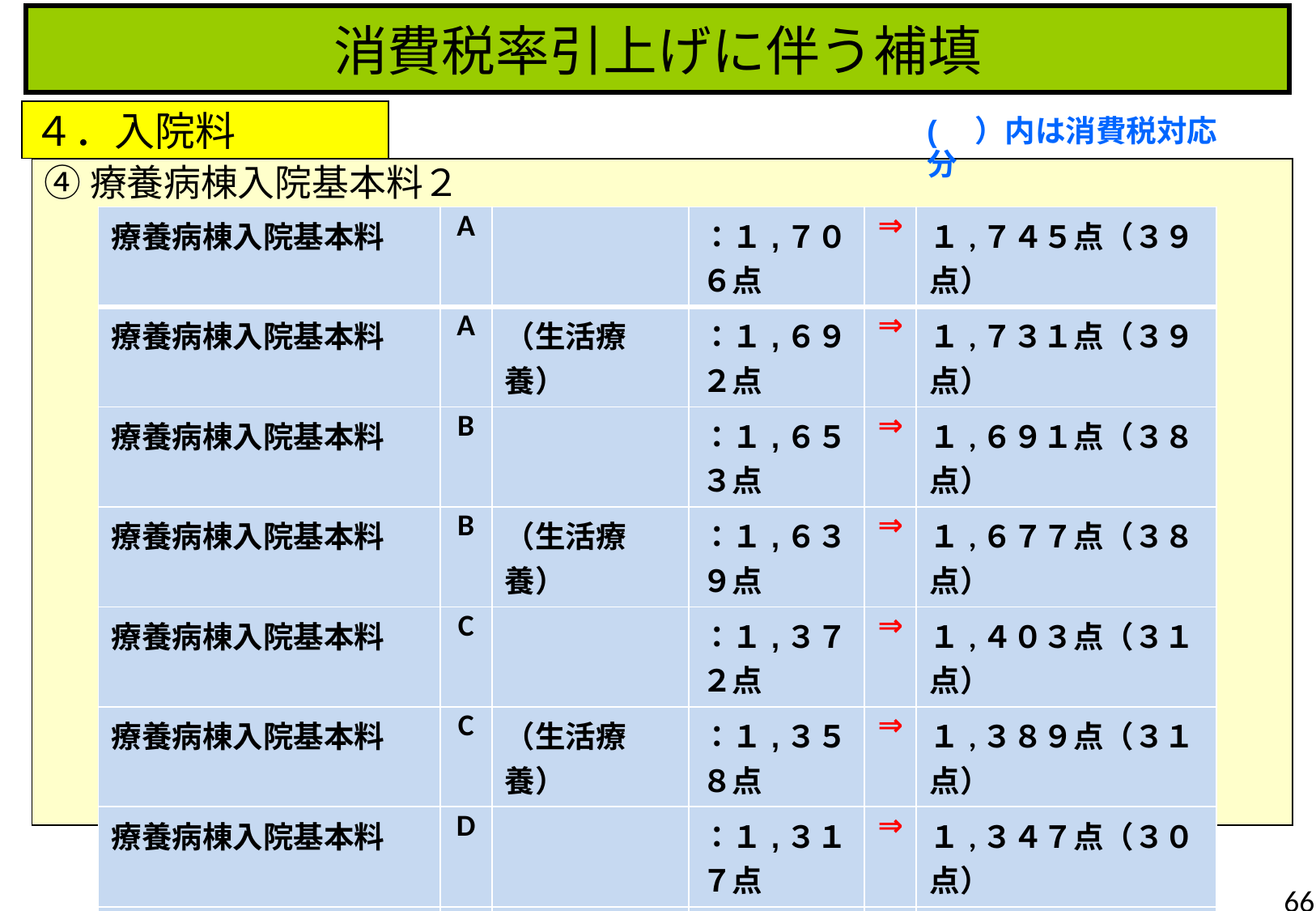

消費税率引上げに伴う補填
４．入院料
(　）内は消費税対応分
④療養病棟入院基本料２

| 療養病棟入院基本料 | A |  | ：１,７０６点 | ⇒ | １,７４５点（３９点） |
| --- | --- | --- | --- | --- | --- |
| 療養病棟入院基本料 | A | （生活療養） | ：１,６９２点 | ⇒ | １,７３１点（３９点） |
| 療養病棟入院基本料 | B |  | ：１,６５３点 | ⇒ | １,６９１点（３８点） |
| 療養病棟入院基本料 | B | （生活療養） | ：１,６３９点 | ⇒ | １,６７７点（３８点） |
| 療養病棟入院基本料 | C |  | ：１,３７２点 | ⇒ | １,４０３点（３１点） |
| 療養病棟入院基本料 | C | （生活療養） | ：１,３５８点 | ⇒ | １,３８９点（３１点） |
| 療養病棟入院基本料 | D |  | ：１,３１７点 | ⇒ | １,３４７点（３０点） |
| 療養病棟入院基本料 | D | （生活療養） | ：１,３０３点 | ⇒ | １,３３３点（３０点） |
| 療養病棟入院基本料 | E |  | ：１,２９０点 | ⇒ | １,３２０点（３０点） |
| 療養病棟入院基本料 | E | （生活療養） | ：１,２７６点 | ⇒ | １,３０５点（２９点） |
| 療養病棟入院基本料 | F |  | ：１,１３９点 | ⇒ | １,１６５点（２６点） |
| 療養病棟入院基本料 | F | （生活療養） | ：１,１２５点 | ⇒ | １,１５１点（２６点） |
66